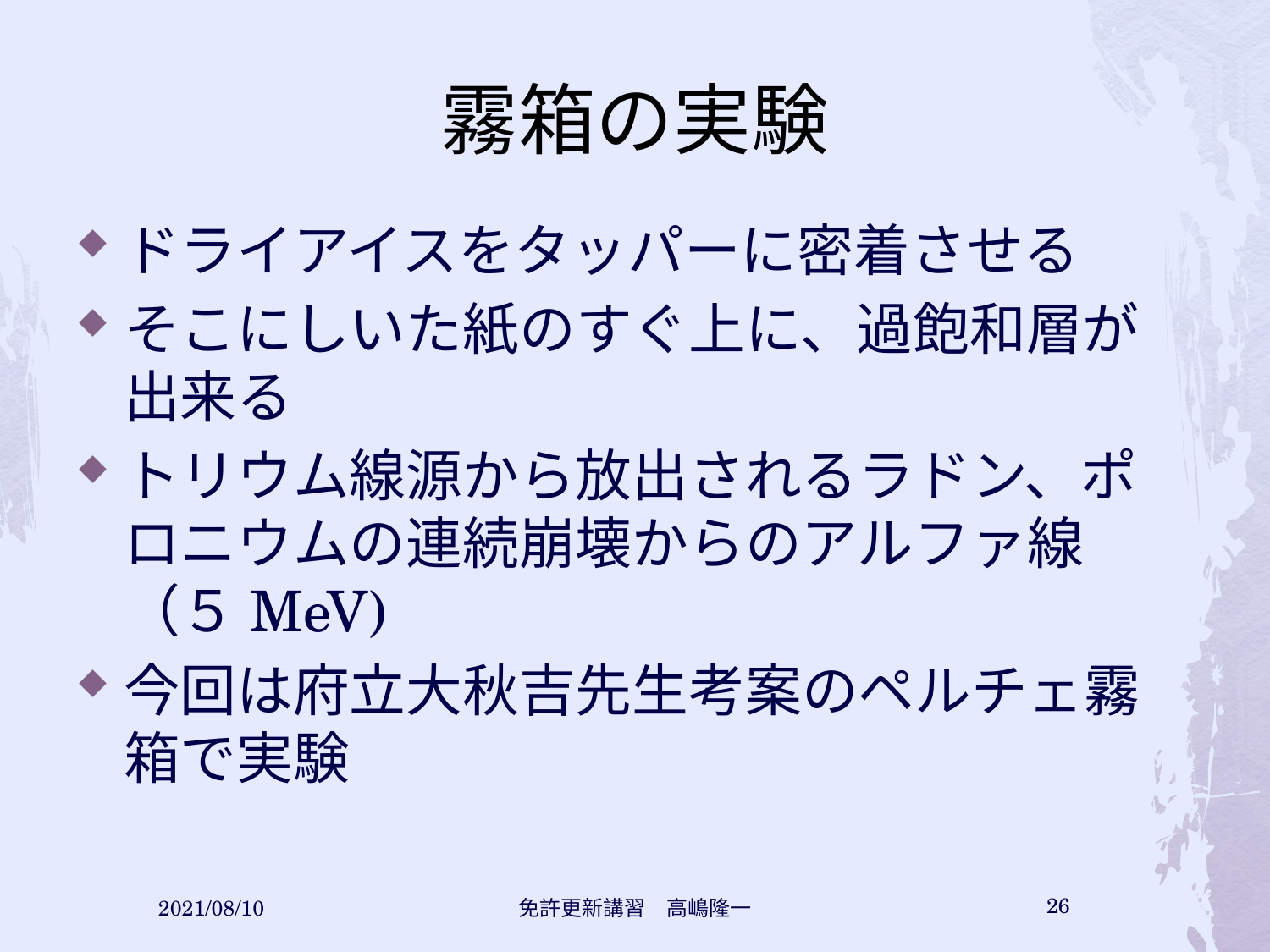

# 霧箱の実験
ドライアイスをタッパーに密着させる
そこにしいた紙のすぐ上に、過飽和層が出来る
トリウム線源から放出されるラドン、ポロニウムの連続崩壊からのアルファ線（５MeV)
今回は府立大秋吉先生考案のペルチェ霧箱で実験

2021/08/10
免許更新講習　高嶋隆一
26